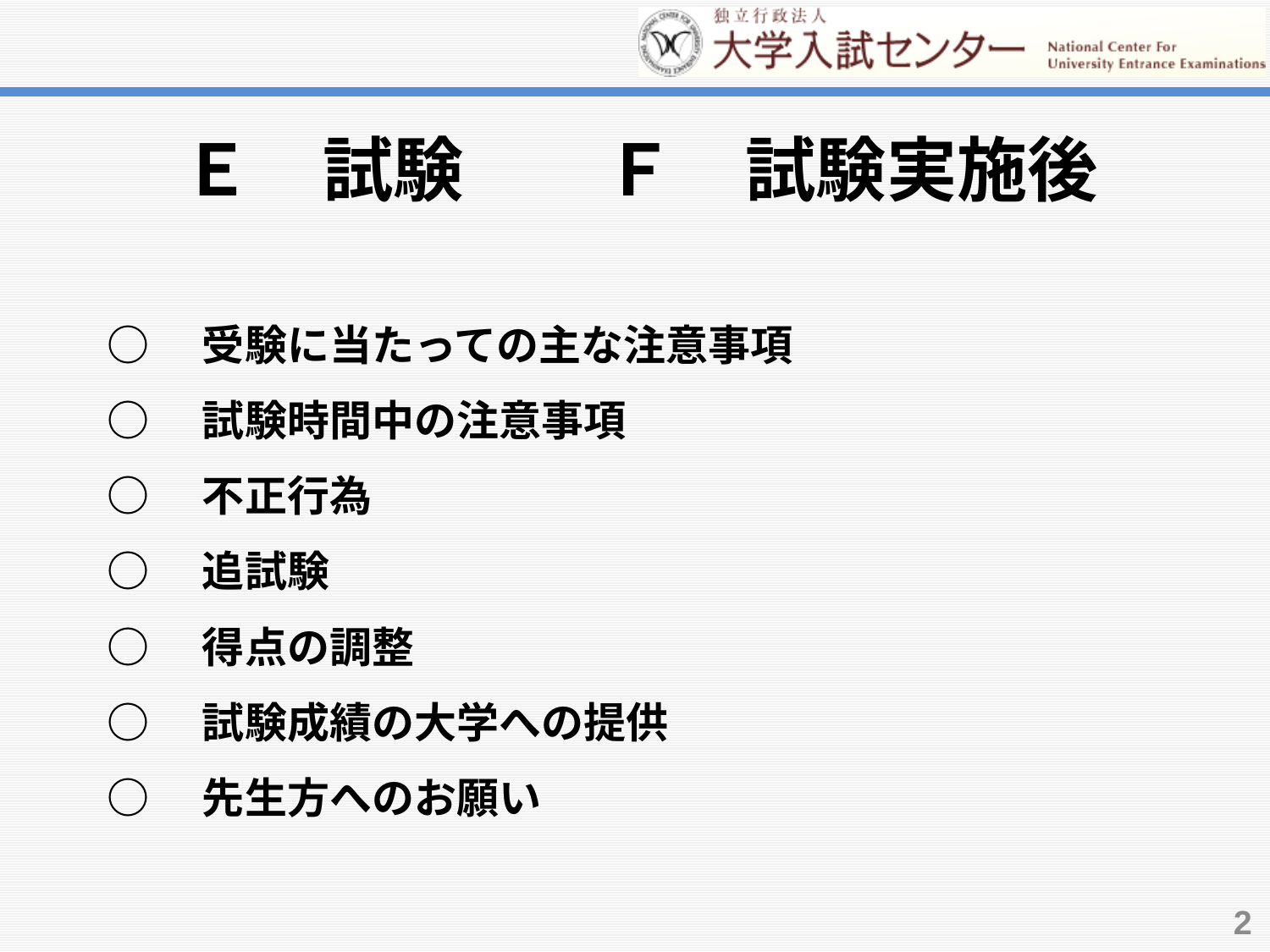

Ｅ　試験　　Ｆ　試験実施後

○　受験に当たっての主な注意事項
○　試験時間中の注意事項
○　不正行為
○　追試験
○　得点の調整
○　試験成績の大学への提供
○　先生方へのお願い
2